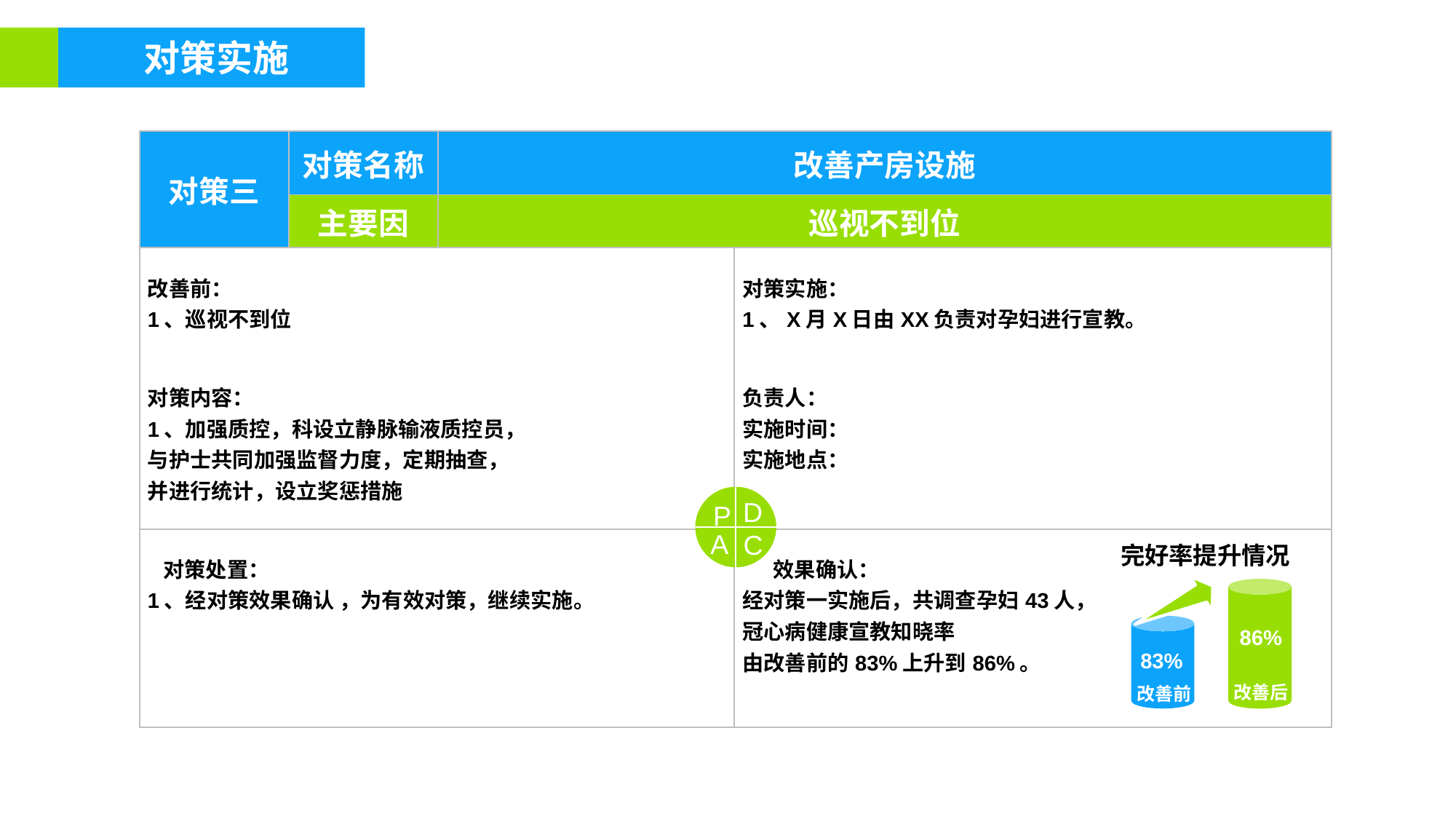

对策实施
| 对策三 | 对策名称 | 改善产房设施 |  |
| --- | --- | --- | --- |
|  | 主要因 | 巡视不到位 |  |
| 改善前： 1、巡视不到位 对策内容： 1、加强质控，科设立静脉输液质控员， 与护士共同加强监督力度，定期抽查， 并进行统计，设立奖惩措施 |  |  | 对策实施： 1、X月X日由XX负责对孕妇进行宣教。 负责人： 实施时间： 实施地点： |
| 对策处置： 1、经对策效果确认 ，为有效对策，继续实施。 |  |  | 效果确认： 经对策一实施后，共调查孕妇43人， 冠心病健康宣教知晓率 由改善前的83%上升到86%。 |

D
P
A
C
完好率提升情况

86%
83%
改善后
改善前